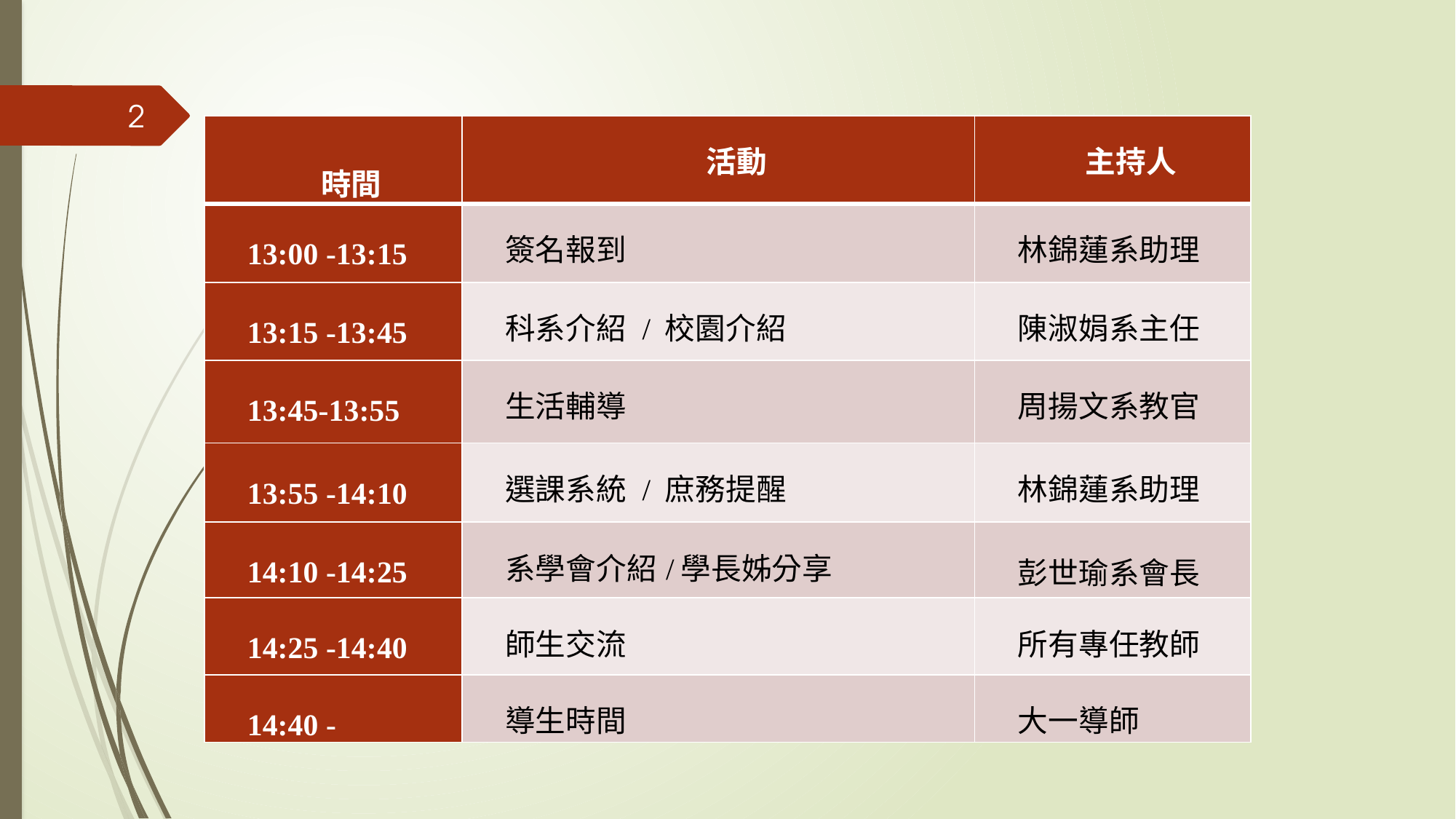

#
2
| 時間 | 活動 | 主持人 |
| --- | --- | --- |
| 13:00 -13:15 | 簽名報到 | 林錦蓮系助理 |
| 13:15 -13:45 | 科系介紹 / 校園介紹 | 陳淑娟系主任 |
| 13:45-13:55 | 生活輔導 | 周揚文系教官 |
| 13:55 -14:10 | 選課系統 / 庶務提醒 | 林錦蓮系助理 |
| 14:10 -14:25 | 系學會介紹/學長姊分享 | 彭世瑜系會長 |
| 14:25 -14:40 | 師生交流 | 所有專任教師 |
| 14:40 - | 導生時間 | 大一導師 |